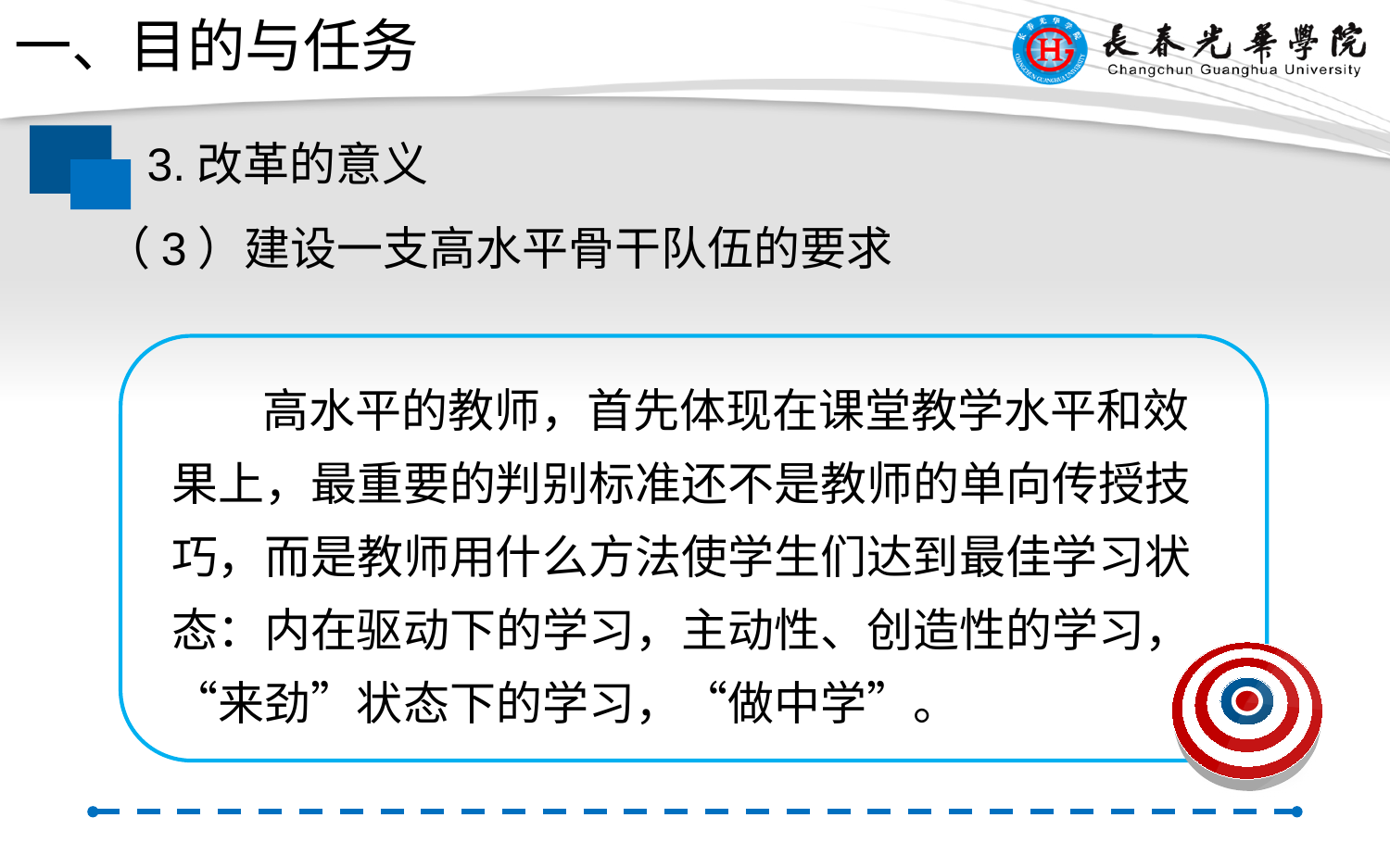

一、目的与任务

3.改革的意义
（3）建设一支高水平骨干队伍的要求

 高水平的教师，首先体现在课堂教学水平和效果上，最重要的判别标准还不是教师的单向传授技巧，而是教师用什么方法使学生们达到最佳学习状态：内在驱动下的学习，主动性、创造性的学习，“来劲”状态下的学习，“做中学”。